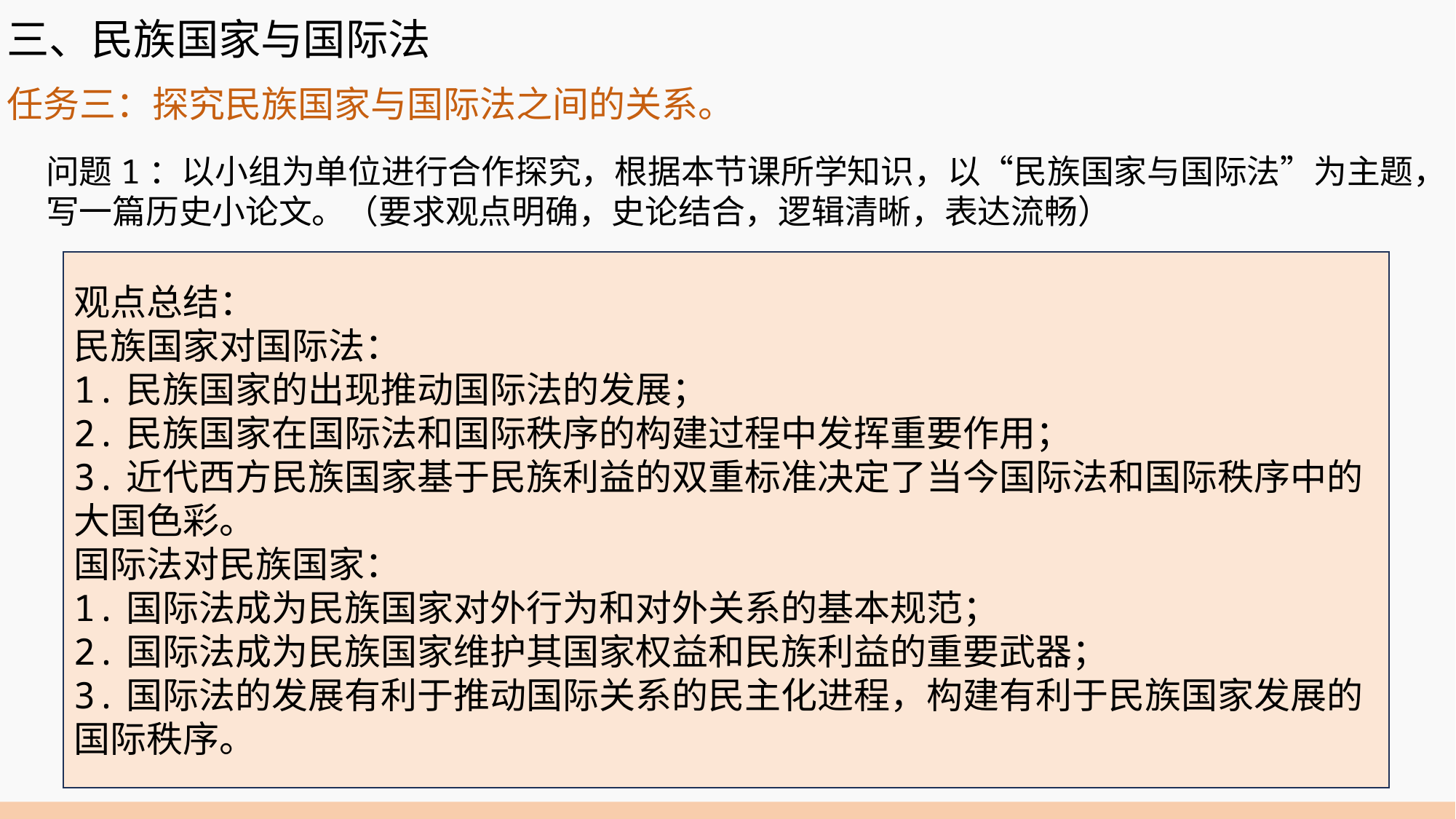

三、民族国家与国际法
任务三：探究民族国家与国际法之间的关系。
问题1：以小组为单位进行合作探究，根据本节课所学知识，以“民族国家与国际法”为主题，写一篇历史小论文。（要求观点明确，史论结合，逻辑清晰，表达流畅）
观点总结：
民族国家对国际法：
1.民族国家的出现推动国际法的发展；
2.民族国家在国际法和国际秩序的构建过程中发挥重要作用；
3.近代西方民族国家基于民族利益的双重标准决定了当今国际法和国际秩序中的大国色彩。
国际法对民族国家：
1.国际法成为民族国家对外行为和对外关系的基本规范；
2.国际法成为民族国家维护其国家权益和民族利益的重要武器；
3.国际法的发展有利于推动国际关系的民主化进程，构建有利于民族国家发展的国际秩序。